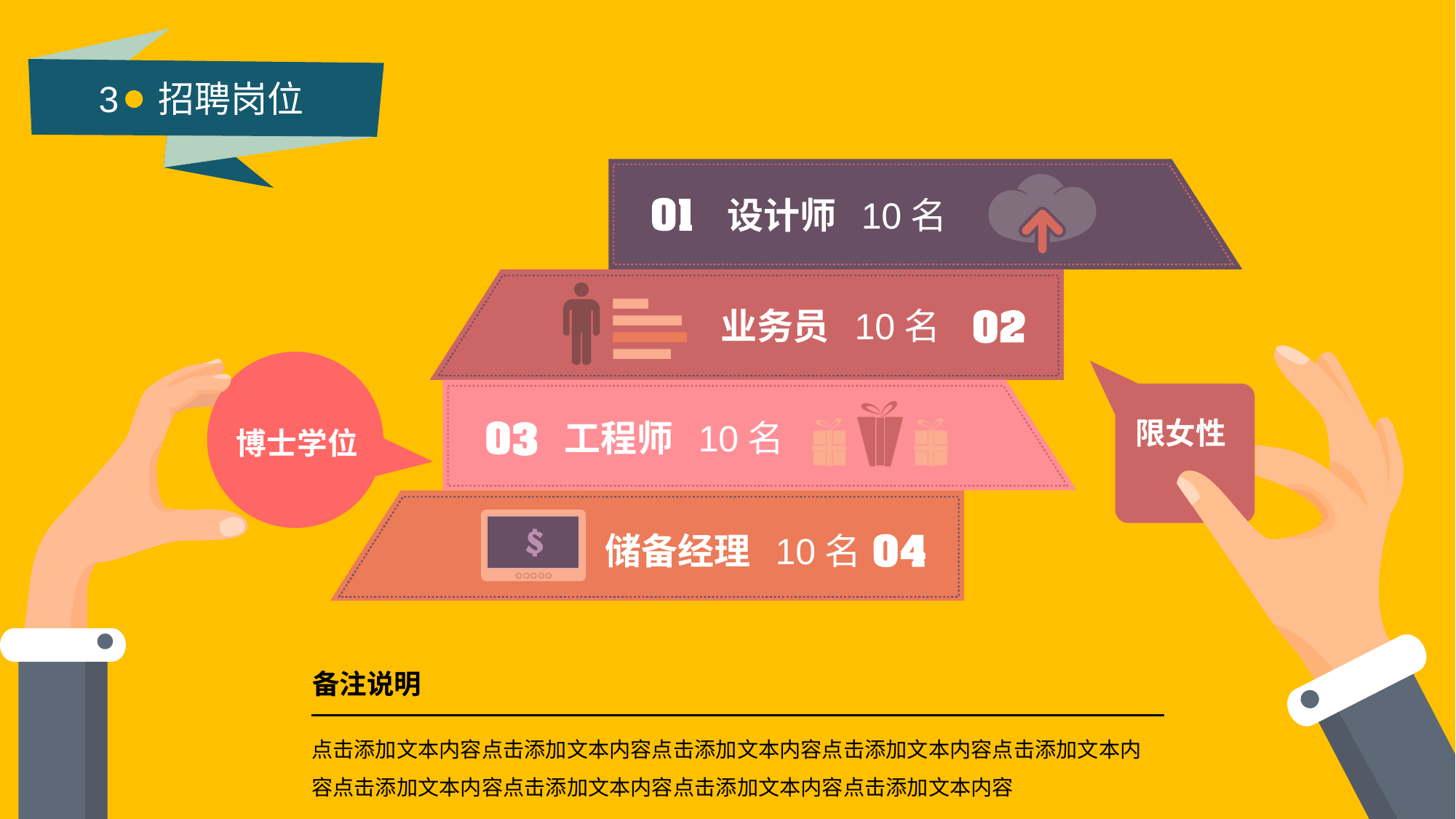

3   招聘岗位

设计师  10名

业务员  10名

限女性
工程师  10名
博士学位

储备经理  10名
备注说明
点击添加文本内容点击添加文本内容点击添加文本内容点击添加文本内容点击添加文本内容点击添加文本内容点击添加文本内容点击添加文本内容点击添加文本内容